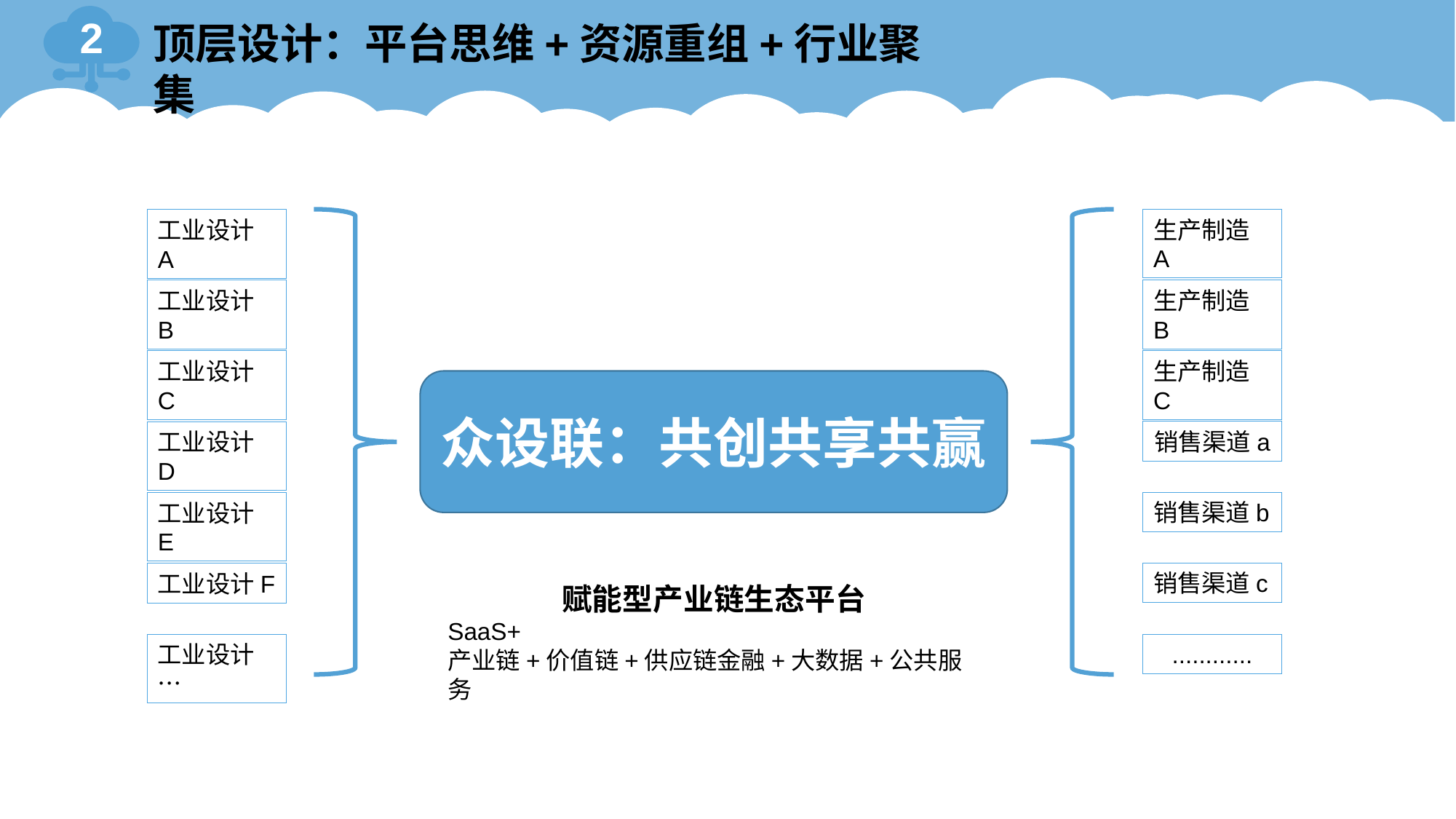

2
顶层设计：平台思维+资源重组+行业聚集

生产制造A
生产制造B
生产制造C
销售渠道a
销售渠道b
销售渠道c
............

工业设计A
工业设计B
工业设计C
工业设计D
工业设计E
工业设计F
工业设计…
众设联：共创共享共赢
赋能型产业链生态平台
SaaS+
产业链+价值链+供应链金融+大数据+公共服务